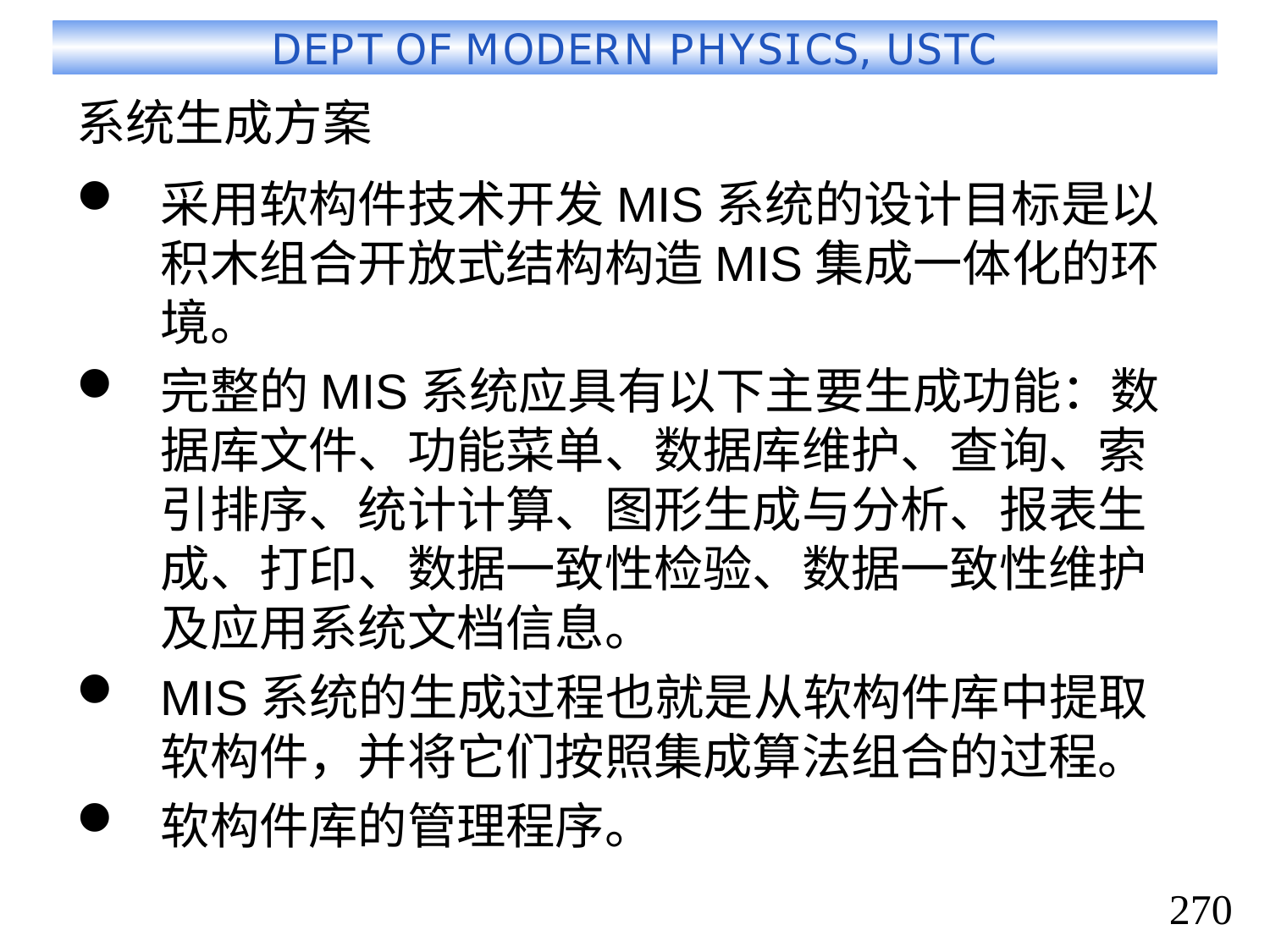

# 系统生成方案
采用软构件技术开发MIS系统的设计目标是以积木组合开放式结构构造MIS集成一体化的环境。
完整的MIS系统应具有以下主要生成功能：数据库文件、功能菜单、数据库维护、查询、索引排序、统计计算、图形生成与分析、报表生成、打印、数据一致性检验、数据一致性维护及应用系统文档信息。
MIS系统的生成过程也就是从软构件库中提取软构件，并将它们按照集成算法组合的过程。
软构件库的管理程序。